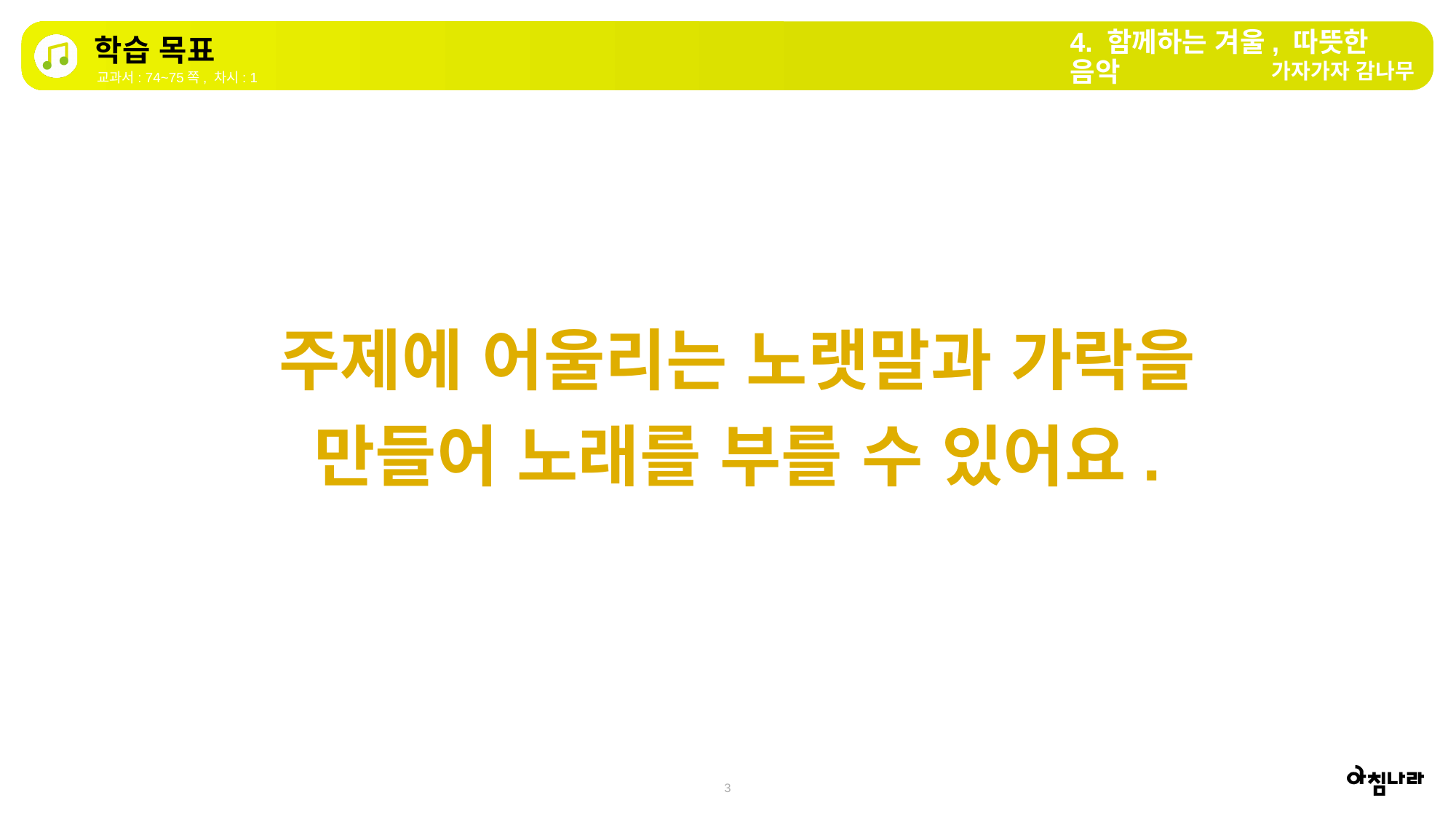

4. 함께하는 겨울, 따뜻한 음악
학습 목표
가자가자 감나무
교과서: 74~75쪽, 차시: 1
주제에 어울리는 노랫말과 가락을 만들어 노래를 부를 수 있어요.
3